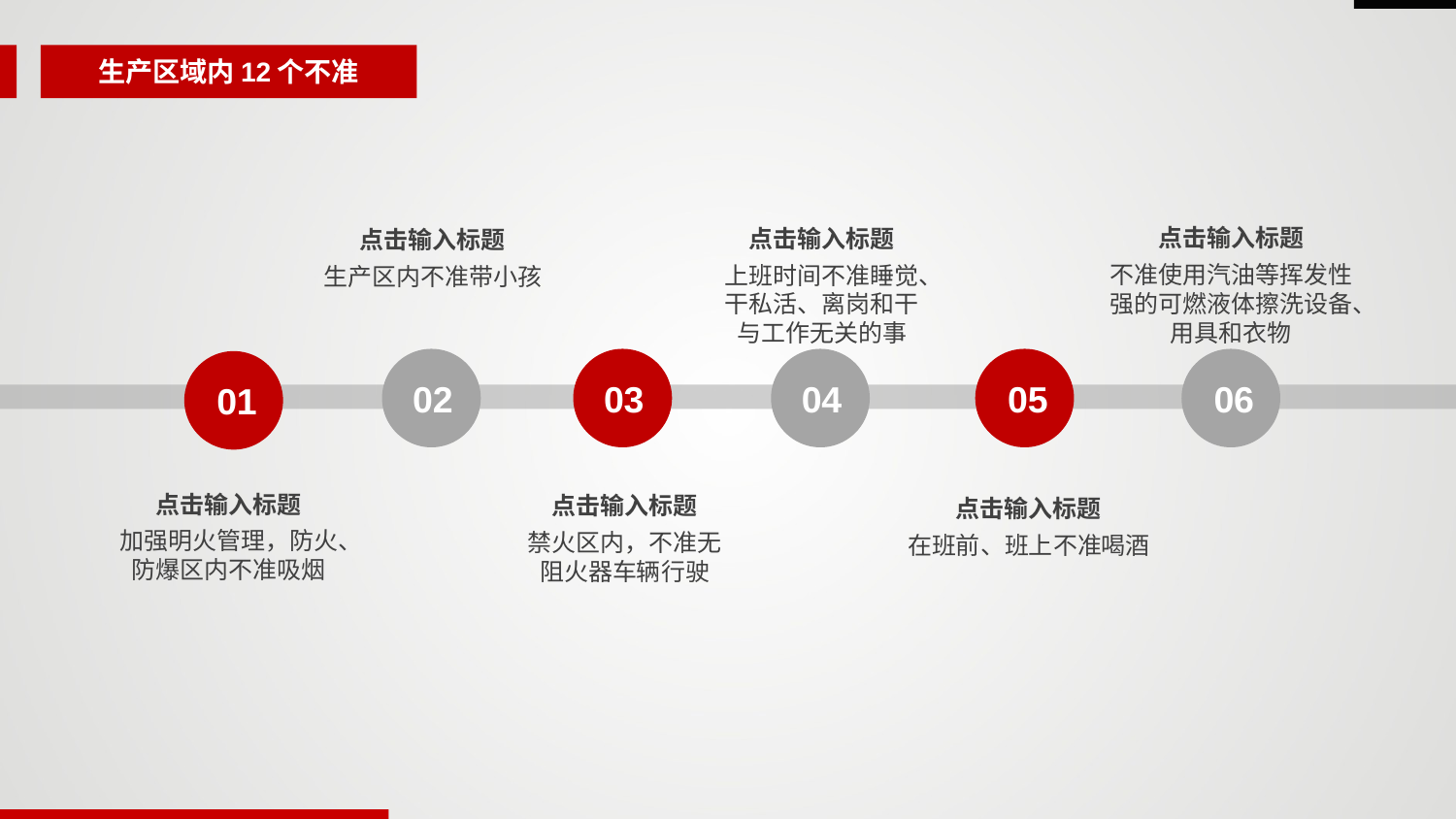

生产区域内12个不准
点击输入标题
不准使用汽油等挥发性强的可燃液体擦洗设备、用具和衣物
点击输入标题
上班时间不准睡觉、干私活、离岗和干与工作无关的事
点击输入标题
生产区内不准带小孩

02
03
04
05
06
01
点击输入标题
加强明火管理，防火、防爆区内不准吸烟
点击输入标题
禁火区内，不准无阻火器车辆行驶
点击输入标题
在班前、班上不准喝酒